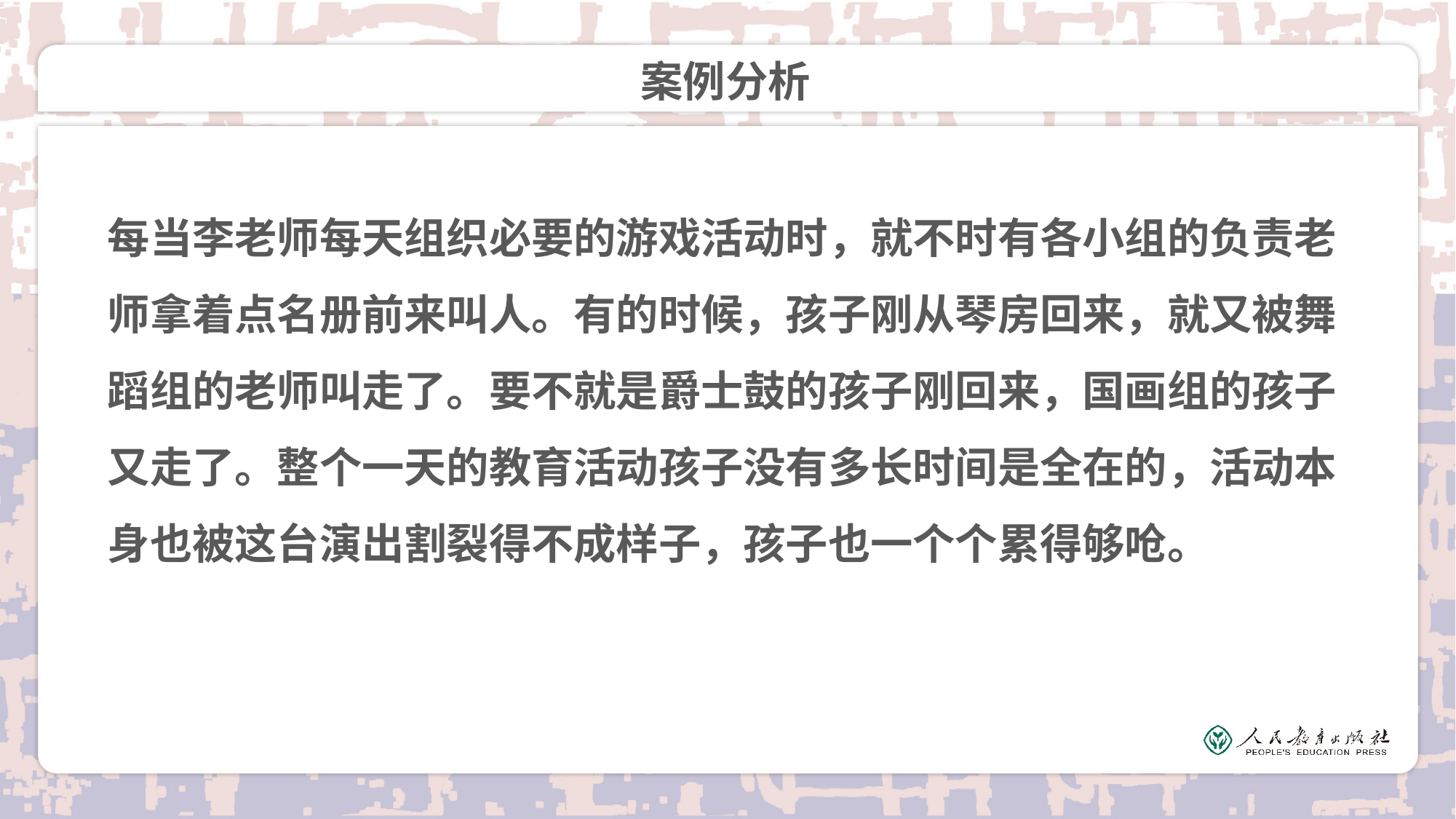

# 案例分析
每当李老师每天组织必要的游戏活动时，就不时有各小组的负责老师拿着点名册前来叫人。有的时候，孩子刚从琴房回来，就又被舞蹈组的老师叫走了。要不就是爵士鼓的孩子刚回来，国画组的孩子又走了。整个一天的教育活动孩子没有多长时间是全在的，活动本身也被这台演出割裂得不成样子，孩子也一个个累得够呛。